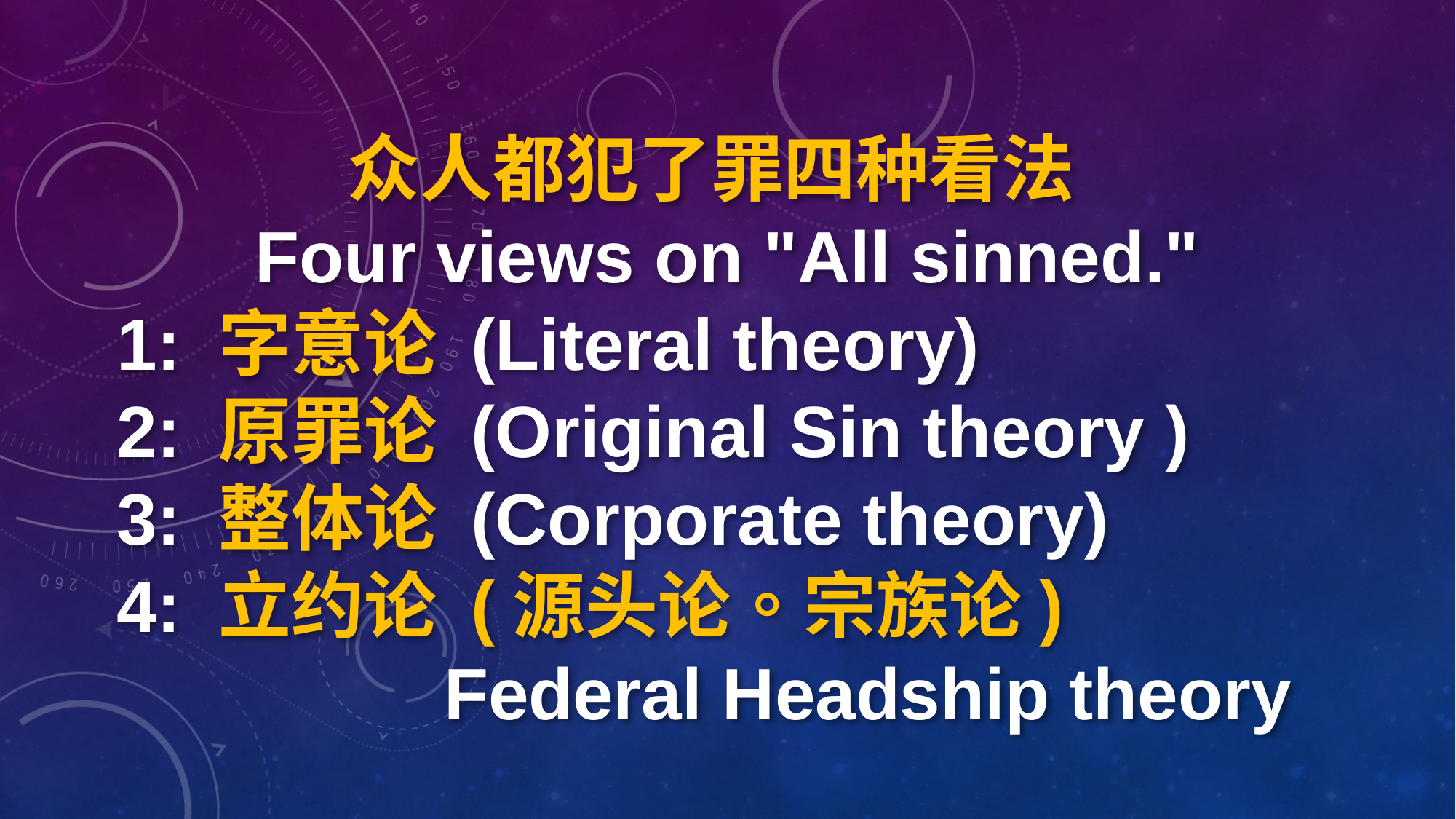

众人都犯了罪四种看法
Four views on "All sinned."
1: 字意论 (Literal theory)
2: 原罪论 (Original Sin theory )
3: 整体论 (Corporate theory)
4: 立约论 (源头论。宗族论)
Federal Headship theory